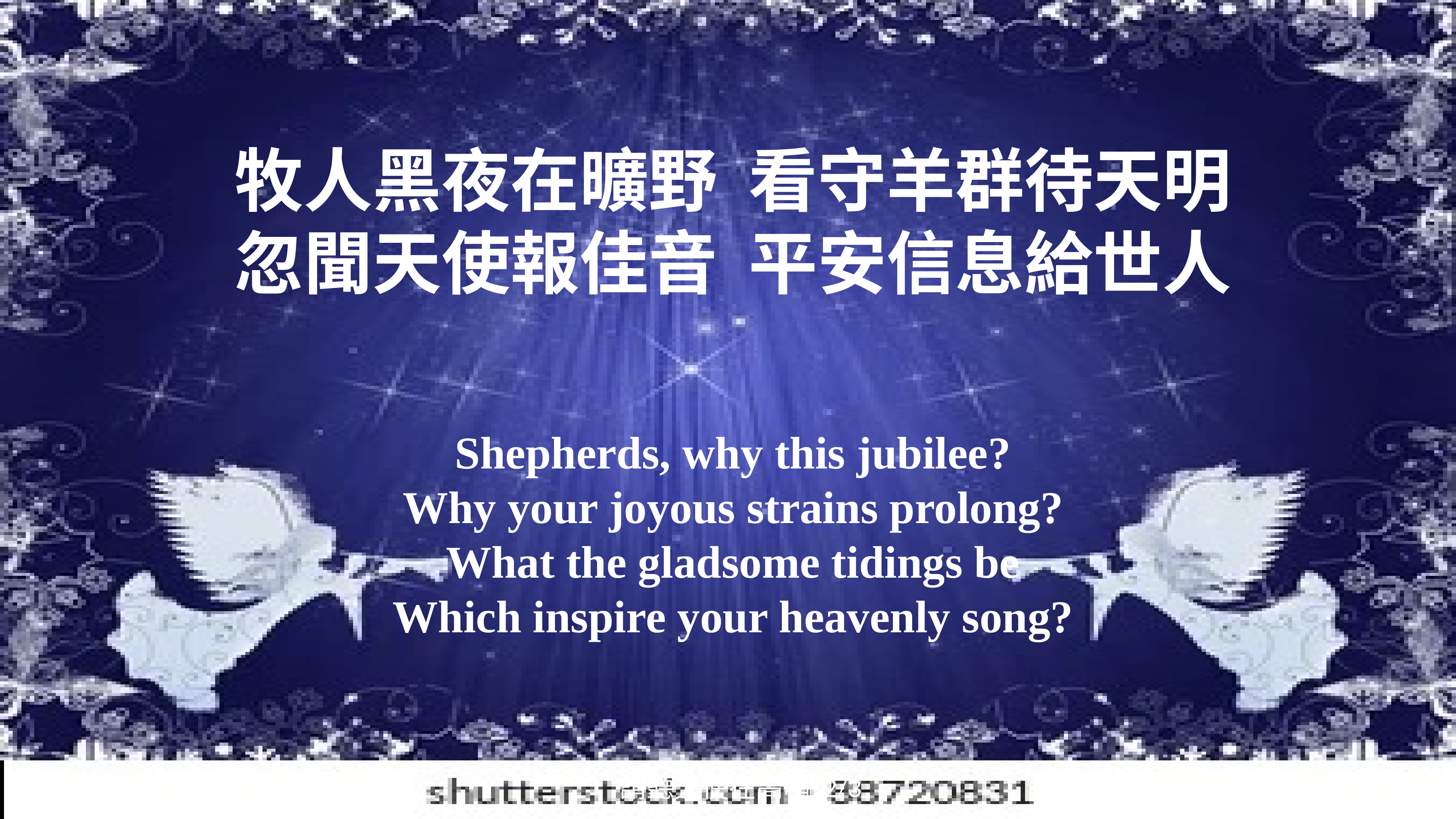

牧人黑夜在曠野  看守羊群待天明
忽聞天使報佳音  平安信息給世人
Shepherds, why this jubilee?
Why your joyous strains prolong?
What the gladsome tidings be
Which inspire your heavenly song?
請聽天使在高唱 2/3